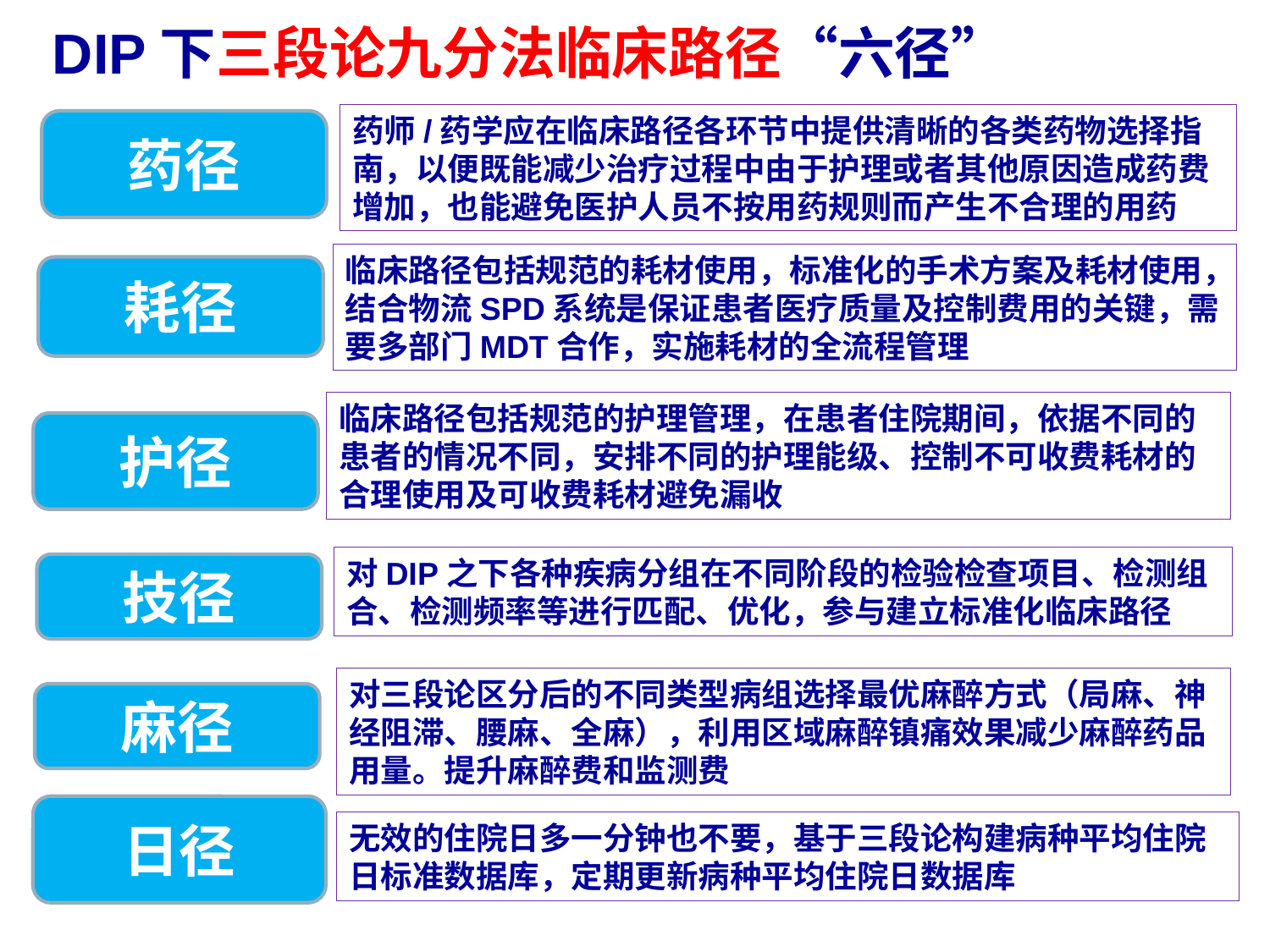

# DIP下三段论九分法临床路径“六径”
药师/药学应在临床路径各环节中提供清晰的各类药物选择指南，以便既能减少治疗过程中由于护理或者其他原因造成药费增加，也能避免医护人员不按用药规则而产生不合理的用药
药径
临床路径包括规范的耗材使用，标准化的手术方案及耗材使用，结合物流SPD系统是保证患者医疗质量及控制费用的关键，需要多部门MDT合作，实施耗材的全流程管理
耗径
临床路径包括规范的护理管理，在患者住院期间，依据不同的患者的情况不同，安排不同的护理能级、控制不可收费耗材的合理使用及可收费耗材避免漏收
护径
对DIP之下各种疾病分组在不同阶段的检验检查项目、检测组合、检测频率等进行匹配、优化，参与建立标准化临床路径
技径
对三段论区分后的不同类型病组选择最优麻醉方式（局麻、神经阻滞、腰麻、全麻），利用区域麻醉镇痛效果减少麻醉药品用量。提升麻醉费和监测费
麻径
日径
无效的住院日多一分钟也不要，基于三段论构建病种平均住院日标准数据库，定期更新病种平均住院日数据库